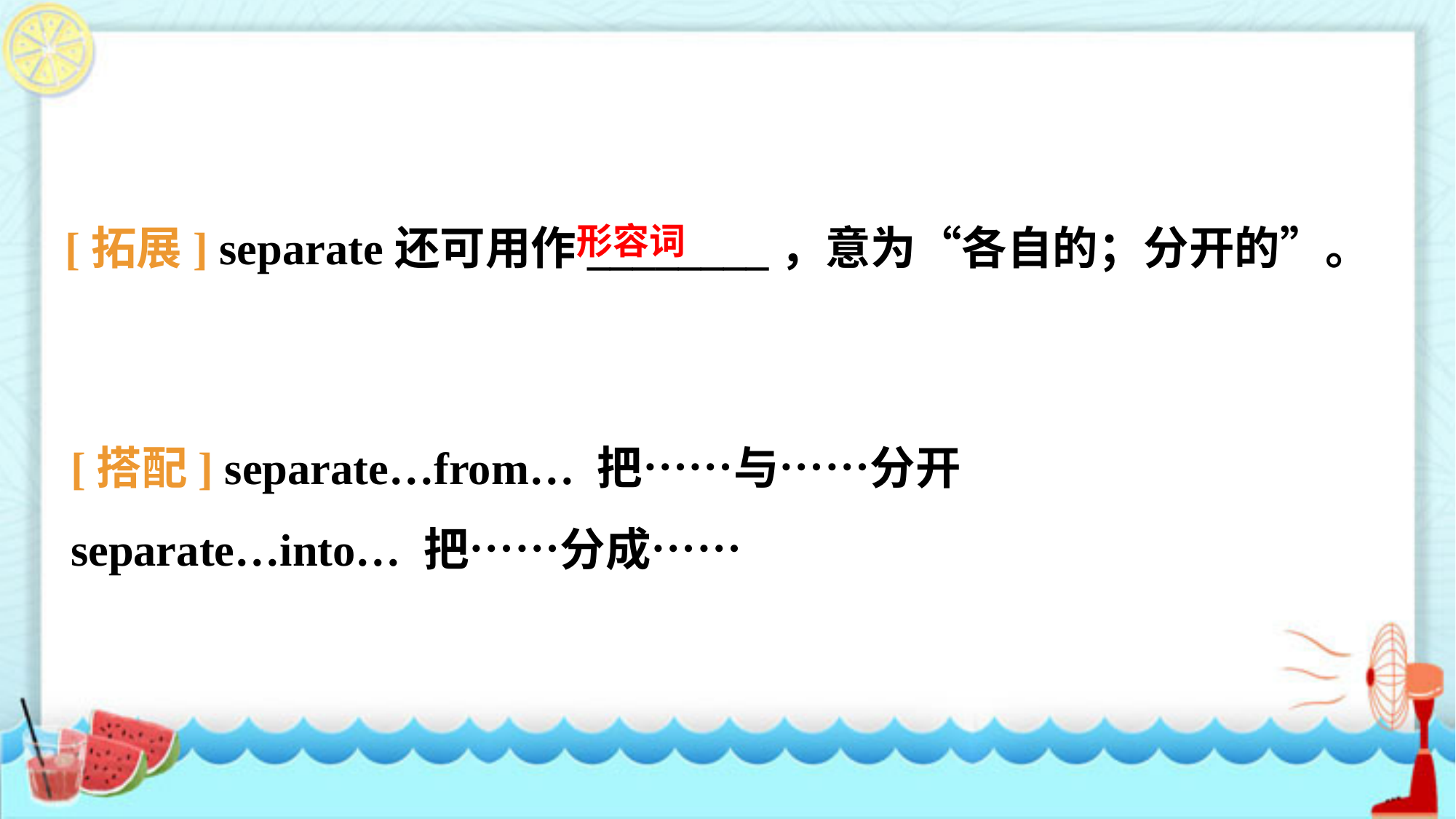

[拓展] separate还可用作________，意为“各自的；分开的”。
形容词
[搭配] separate…from… 把……与……分开
separate…into… 把……分成……